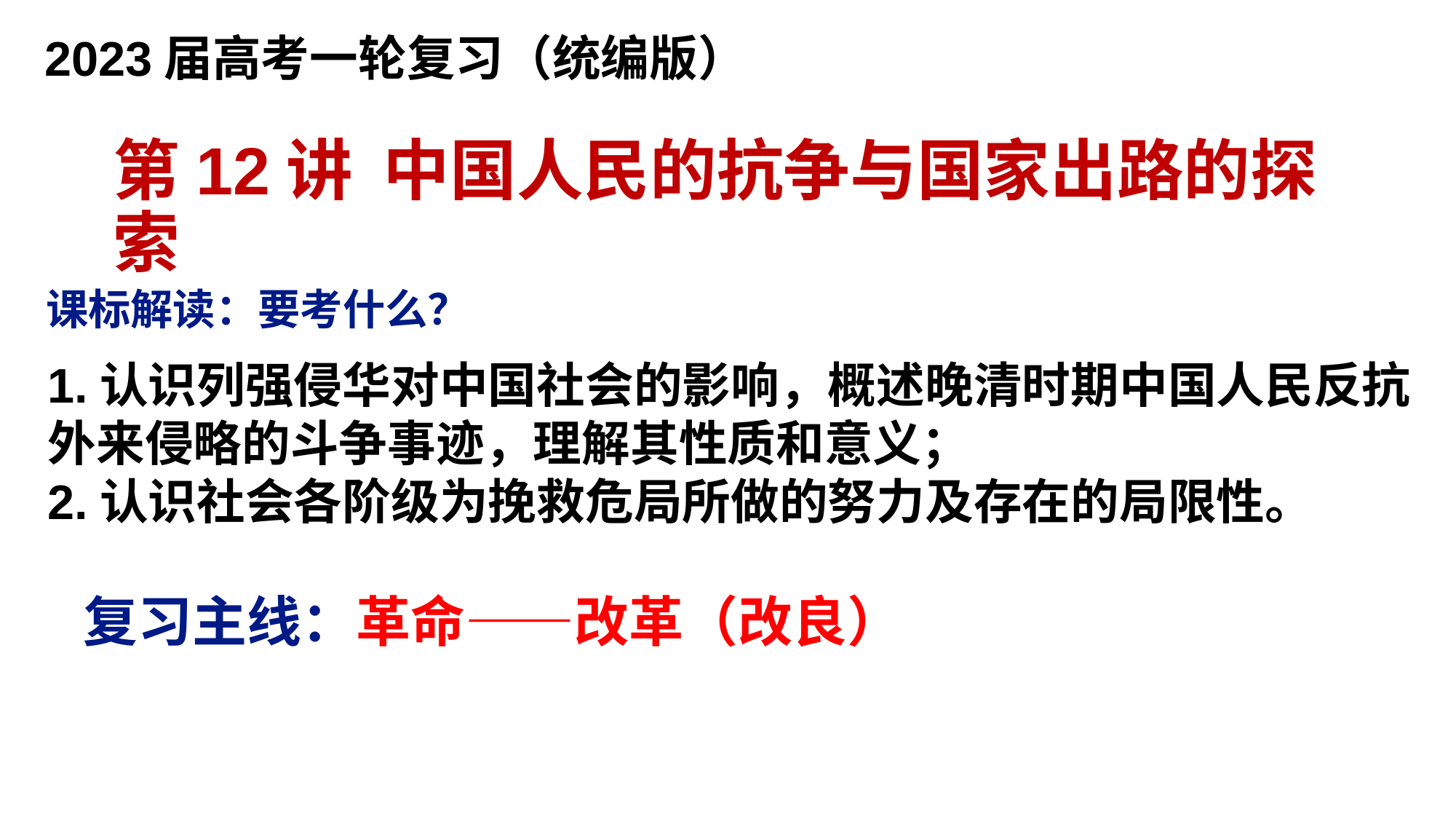

2023届高考一轮复习（统编版）
第12讲  中国人民的抗争与国家出路的探索
课标解读：要考什么？
1.认识列强侵华对中国社会的影响，概述晚清时期中国人民反抗外来侵略的斗争事迹，理解其性质和意义；
2.认识社会各阶级为挽救危局所做的努力及存在的局限性。
复习主线：革命——改革（改良）